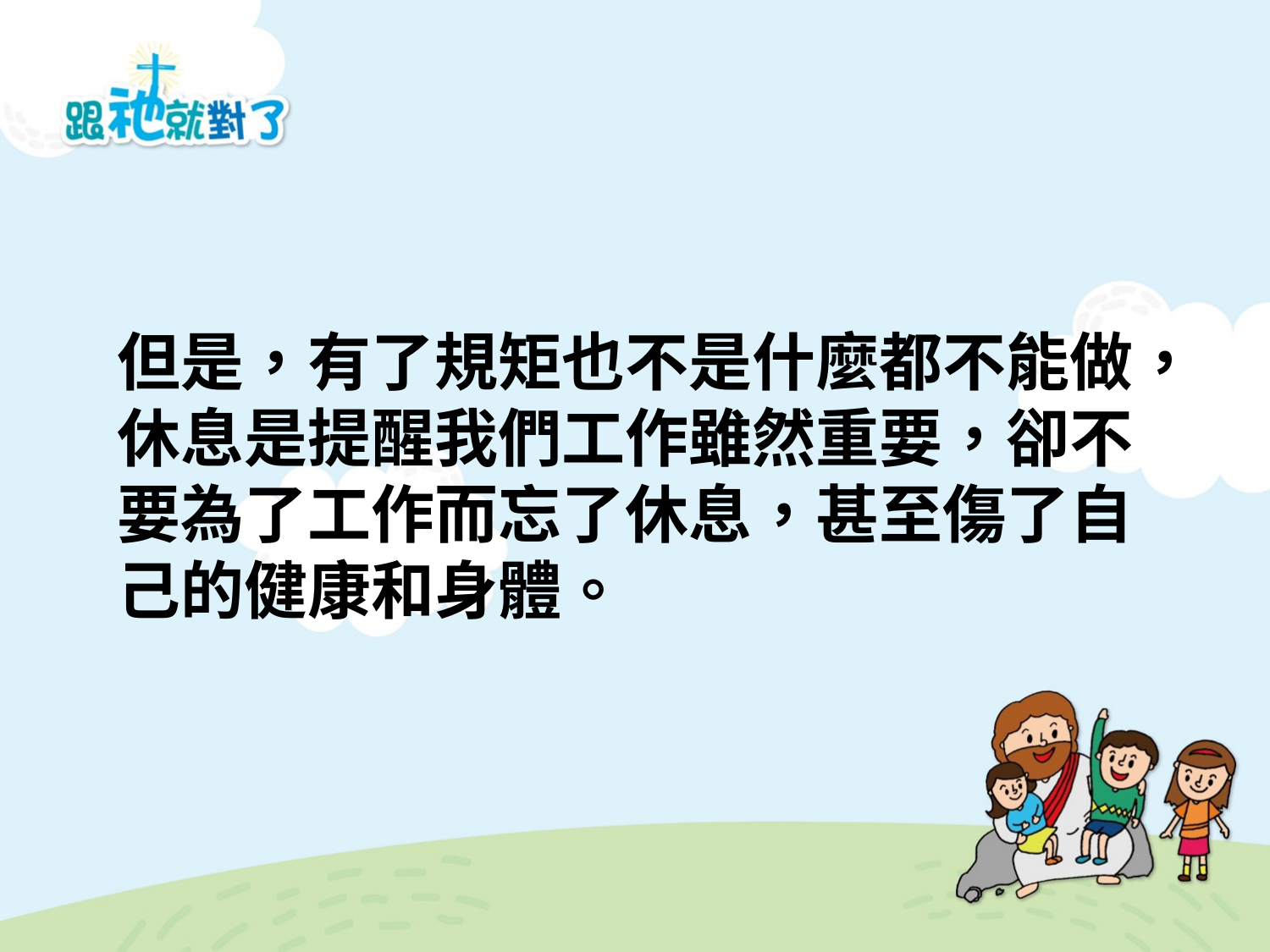

但是，有了規矩也不是什麼都不能做，休息是提醒我們工作雖然重要，卻不要為了工作而忘了休息，甚至傷了自己的健康和身體。